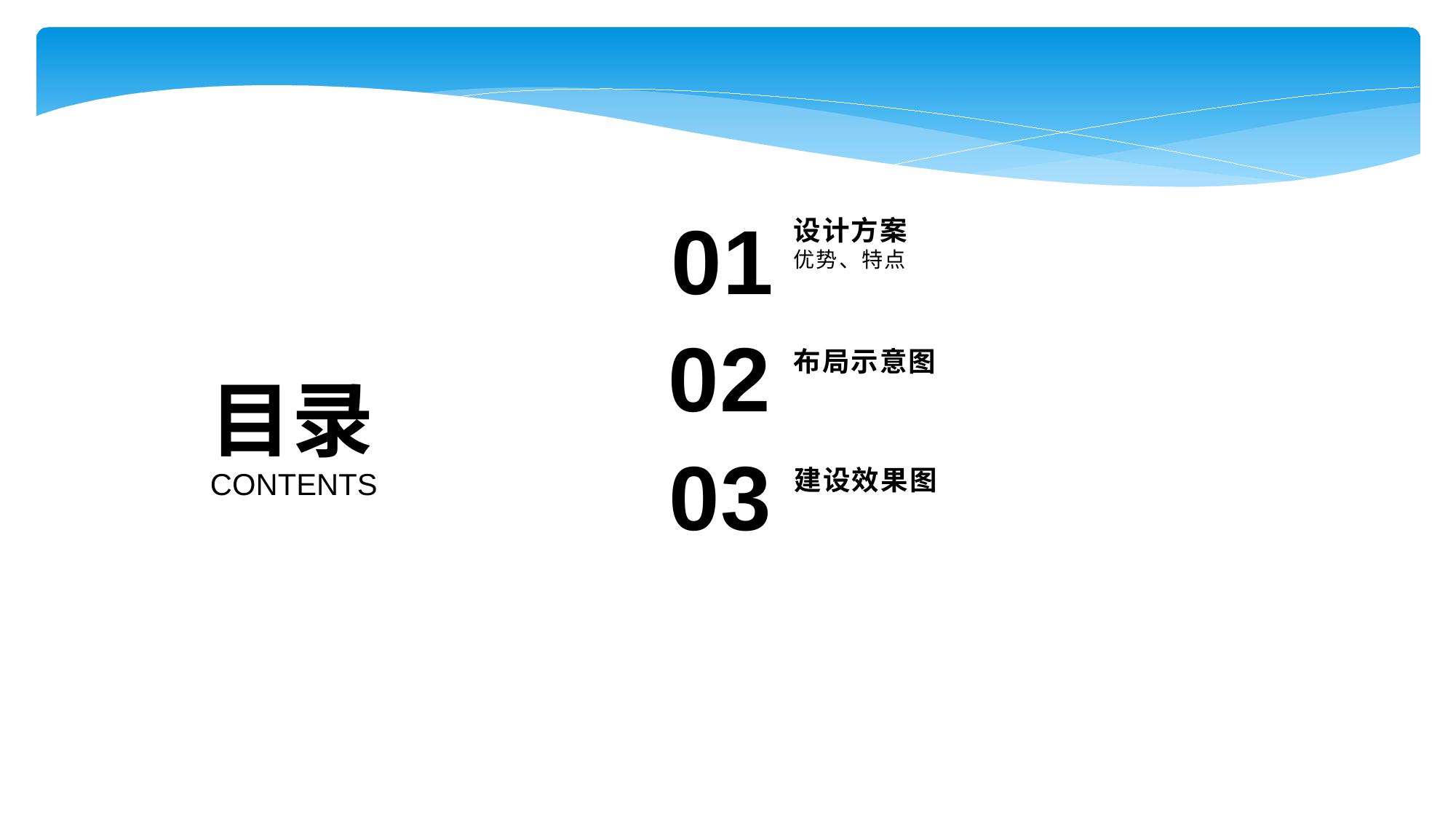

01
设计方案
优势、特点

布局示意图
02
目录
CONTENTS

建设效果图
03